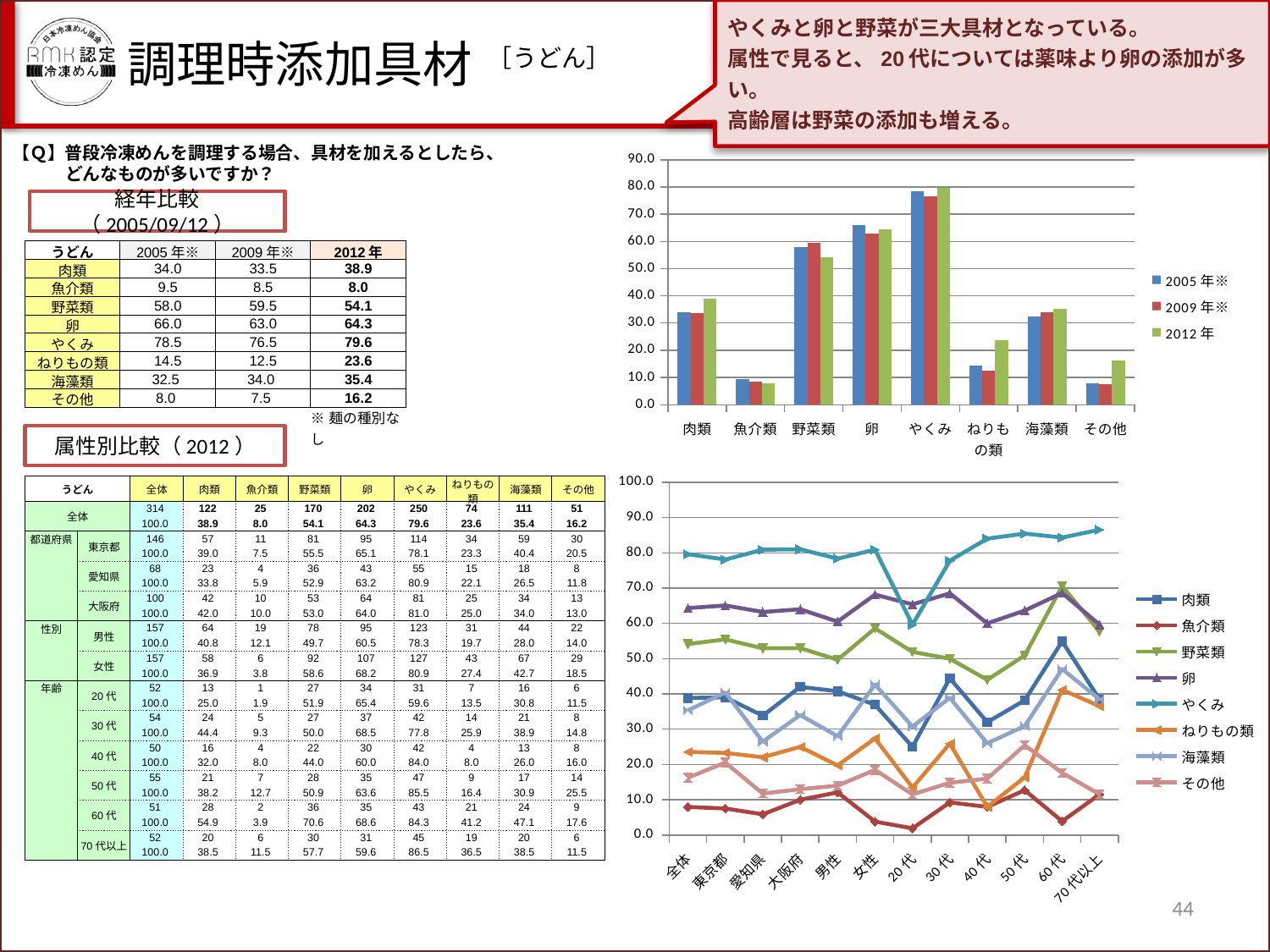

やくみと卵と野菜が三大具材となっている。
属性で見ると、20代については薬味より卵の添加が多い。
高齢層は野菜の添加も増える。
調理時添加具材
［うどん］
【Ｑ】普段冷凍めんを調理する場合、具材を加えるとしたら、
　　　どんなものが多いですか？

### Chart

| Category | 2005年※ | 2009年※ | 2012年 |
|---|---|---|---|
| 肉類 | 34.0 | 33.5 | 38.85350318471334 |
| 魚介類 | 9.5 | 8.5 | 7.961783439490445 |
| 野菜類 | 58.0 | 59.5 | 54.140127388535056 |
| 卵 | 66.0 | 63.0 | 64.3312101910828 |
| やくみ | 78.5 | 76.5 | 79.61783439490445 |
| ねりもの類 | 14.5 | 12.5 | 23.56687898089173 |
| 海藻類 | 32.5 | 34.0 | 35.35031847133752 |
| その他 | 8.0 | 7.5 | 16.24203821656049 |
経年比較（2005/09/12）
| うどん | 2005年※ | 2009年※ | 2012年 |
| --- | --- | --- | --- |
| 肉類 | 34.0 | 33.5 | 38.9 |
| 魚介類 | 9.5 | 8.5 | 8.0 |
| 野菜類 | 58.0 | 59.5 | 54.1 |
| 卵 | 66.0 | 63.0 | 64.3 |
| やくみ | 78.5 | 76.5 | 79.6 |
| ねりもの類 | 14.5 | 12.5 | 23.6 |
| 海藻類 | 32.5 | 34.0 | 35.4 |
| その他 | 8.0 | 7.5 | 16.2 |
|  |  |  | ※麺の種別なし |
属性別比較（2012）

### Chart

| Category | 肉類 | 魚介類 | 野菜類 | 卵 | やくみ | ねりもの類 | 海藻類 | その他 |
|---|---|---|---|---|---|---|---|---|
| 全体 | 38.85350318471334 | 7.961783439490445 | 54.140127388535056 | 64.3312101910828 | 79.61783439490445 | 23.56687898089173 | 35.35031847133752 | 16.24203821656049 |
| 東京都 | 39.04109589041096 | 7.5342465753424674 | 55.47945205479449 | 65.06849315068482 | 78.08219178082186 | 23.287671232876697 | 40.41095890410961 | 20.54794520547945 |
| 愛知県 | 33.823529411764675 | 5.8823529411764675 | 52.941176470588225 | 63.235294117647044 | 80.88235294117648 | 22.058823529411764 | 26.47058823529412 | 11.76470588235294 |
| 大阪府 | 42.0 | 10.0 | 53.0 | 64.0 | 81.0 | 25.0 | 34.0 | 13.0 |
| 男性 | 40.76433121019112 | 12.101910828025478 | 49.681528662420384 | 60.50955414012741 | 78.34394904458598 | 19.745222929936283 | 28.02547770700637 | 14.012738853503192 |
| 女性 | 36.942675159235634 | 3.821656050955414 | 58.59872611464968 | 68.15286624203816 | 80.89171974522299 | 27.388535031847116 | 42.67515923566883 | 18.471337579617817 |
| 20代 | 25.0 | 1.9230769230769245 | 51.923076923076955 | 65.38461538461544 | 59.61538461538458 | 13.461538461538462 | 30.76923076923077 | 11.538461538461538 |
| 30代 | 44.444444444444386 | 9.259259259259272 | 50.0 | 68.51851851851852 | 77.77777777777773 | 25.92592592592591 | 38.88888888888889 | 14.81481481481482 |
| 40代 | 32.0 | 8.0 | 44.0 | 60.0 | 84.0 | 8.0 | 26.0 | 16.0 |
| 50代 | 38.18181818181816 | 12.727272727272712 | 50.90909090909091 | 63.636363636363626 | 85.45454545454547 | 16.36363636363635 | 30.909090909090907 | 25.454545454545453 |
| 60代 | 54.9019607843137 | 3.92156862745098 | 70.58823529411767 | 68.6274509803922 | 84.31372549019608 | 41.17647058823529 | 47.058823529411754 | 17.647058823529427 |
| 70代以上 | 38.461538461538446 | 11.538461538461538 | 57.692307692307686 | 59.61538461538458 | 86.53846153846145 | 36.538461538461526 | 38.461538461538446 | 11.538461538461538 |
| うどん |  | 全体 | 肉類 | 魚介類 | 野菜類 | 卵 | やくみ | ねりもの類 | 海藻類 | その他 |
| --- | --- | --- | --- | --- | --- | --- | --- | --- | --- | --- |
| 全体 |  | 314 | 122 | 25 | 170 | 202 | 250 | 74 | 111 | 51 |
|  |  | 100.0 | 38.9 | 8.0 | 54.1 | 64.3 | 79.6 | 23.6 | 35.4 | 16.2 |
| 都道府県 | 東京都 | 146 | 57 | 11 | 81 | 95 | 114 | 34 | 59 | 30 |
|  |  | 100.0 | 39.0 | 7.5 | 55.5 | 65.1 | 78.1 | 23.3 | 40.4 | 20.5 |
|  | 愛知県 | 68 | 23 | 4 | 36 | 43 | 55 | 15 | 18 | 8 |
|  |  | 100.0 | 33.8 | 5.9 | 52.9 | 63.2 | 80.9 | 22.1 | 26.5 | 11.8 |
|  | 大阪府 | 100 | 42 | 10 | 53 | 64 | 81 | 25 | 34 | 13 |
|  |  | 100.0 | 42.0 | 10.0 | 53.0 | 64.0 | 81.0 | 25.0 | 34.0 | 13.0 |
| 性別 | 男性 | 157 | 64 | 19 | 78 | 95 | 123 | 31 | 44 | 22 |
|  |  | 100.0 | 40.8 | 12.1 | 49.7 | 60.5 | 78.3 | 19.7 | 28.0 | 14.0 |
|  | 女性 | 157 | 58 | 6 | 92 | 107 | 127 | 43 | 67 | 29 |
|  |  | 100.0 | 36.9 | 3.8 | 58.6 | 68.2 | 80.9 | 27.4 | 42.7 | 18.5 |
| 年齢 | 20代 | 52 | 13 | 1 | 27 | 34 | 31 | 7 | 16 | 6 |
|  |  | 100.0 | 25.0 | 1.9 | 51.9 | 65.4 | 59.6 | 13.5 | 30.8 | 11.5 |
|  | 30代 | 54 | 24 | 5 | 27 | 37 | 42 | 14 | 21 | 8 |
|  |  | 100.0 | 44.4 | 9.3 | 50.0 | 68.5 | 77.8 | 25.9 | 38.9 | 14.8 |
|  | 40代 | 50 | 16 | 4 | 22 | 30 | 42 | 4 | 13 | 8 |
|  |  | 100.0 | 32.0 | 8.0 | 44.0 | 60.0 | 84.0 | 8.0 | 26.0 | 16.0 |
|  | 50代 | 55 | 21 | 7 | 28 | 35 | 47 | 9 | 17 | 14 |
|  |  | 100.0 | 38.2 | 12.7 | 50.9 | 63.6 | 85.5 | 16.4 | 30.9 | 25.5 |
|  | 60代 | 51 | 28 | 2 | 36 | 35 | 43 | 21 | 24 | 9 |
|  |  | 100.0 | 54.9 | 3.9 | 70.6 | 68.6 | 84.3 | 41.2 | 47.1 | 17.6 |
|  | 70代以上 | 52 | 20 | 6 | 30 | 31 | 45 | 19 | 20 | 6 |
|  |  | 100.0 | 38.5 | 11.5 | 57.7 | 59.6 | 86.5 | 36.5 | 38.5 | 11.5 |
44